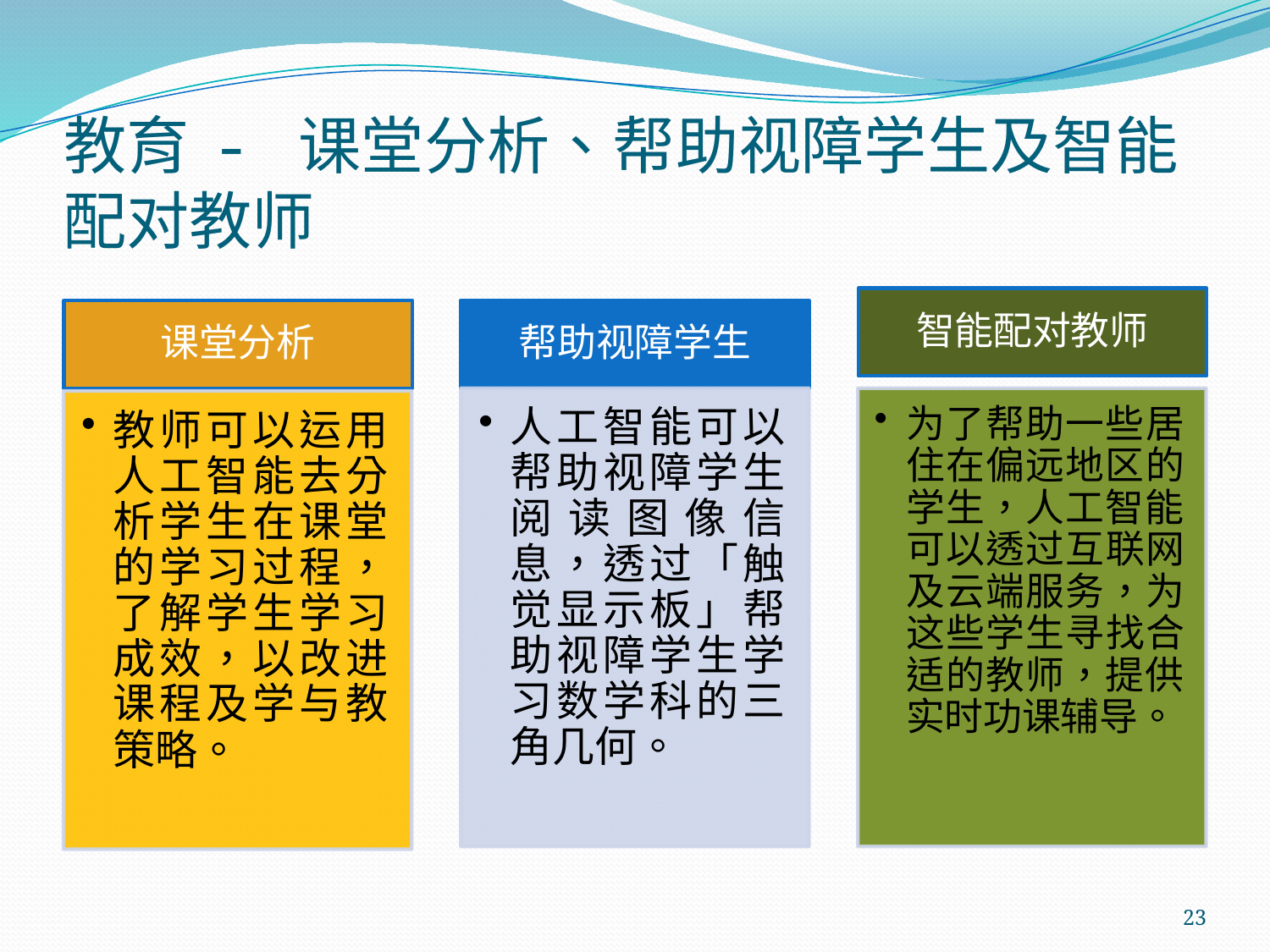

# 教育 - 课堂分析、帮助视障学生及智能配对教师
课堂分析
教师可以运用人工智能去分析学生在课堂的学习过程，了解学生学习成效，以改进课程及学与教策略。
帮助视障学生
人工智能可以帮助视障学生阅读图像信息，透过「触觉显示板」帮助视障学生学习数学科的三角几何。
智能配对教师
为了帮助一些居住在偏远地区的学生，人工智能可以透过互联网及云端服务，为这些学生寻找合适的教师，提供实时功课辅导。
23